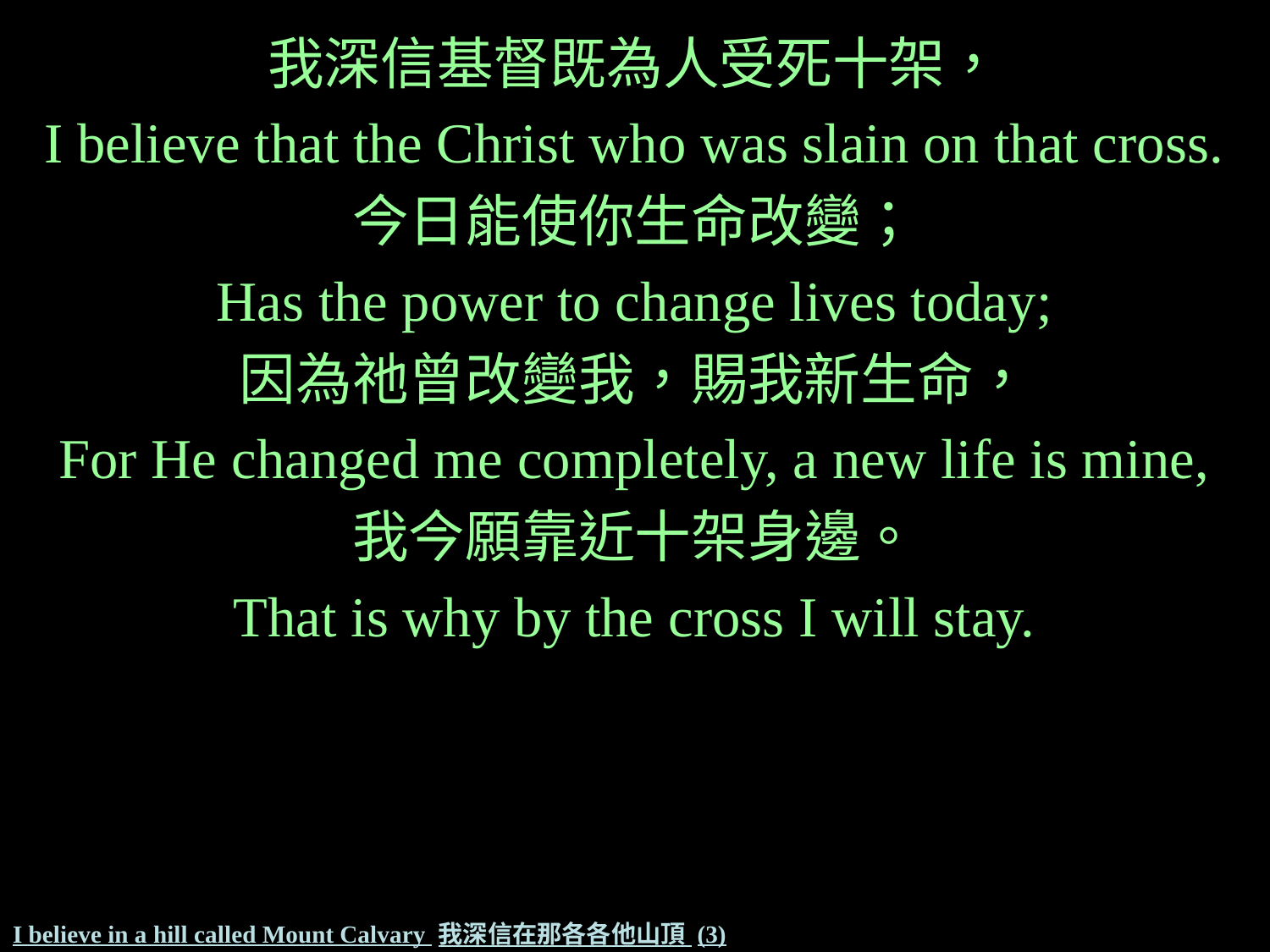

我深信基督既為人受死十架，
I believe that the Christ who was slain on that cross.
今日能使你生命改變；
Has the power to change lives today;
因為祂曾改變我，賜我新生命，
For He changed me completely, a new life is mine,
我今願靠近十架身邊。
That is why by the cross I will stay.
# I believe in a hill called Mount Calvary 我深信在那各各他山頂 (3)